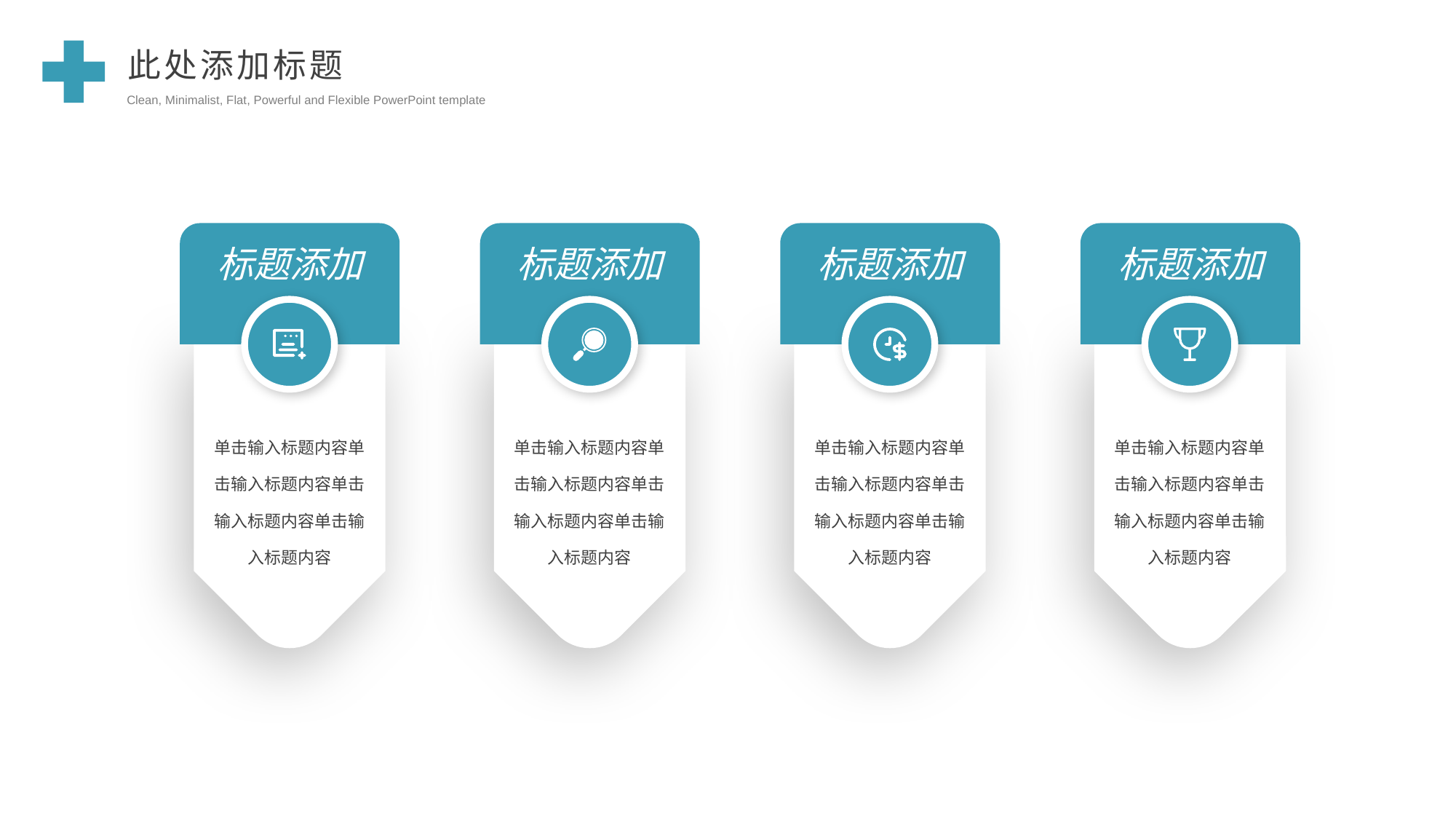

此处添加标题
Clean, Minimalist, Flat, Powerful and Flexible PowerPoint template

标题添加
标题添加
标题添加
标题添加

单击输入标题内容单击输入标题内容单击输入标题内容单击输入标题内容
单击输入标题内容单击输入标题内容单击输入标题内容单击输入标题内容
单击输入标题内容单击输入标题内容单击输入标题内容单击输入标题内容
单击输入标题内容单击输入标题内容单击输入标题内容单击输入标题内容